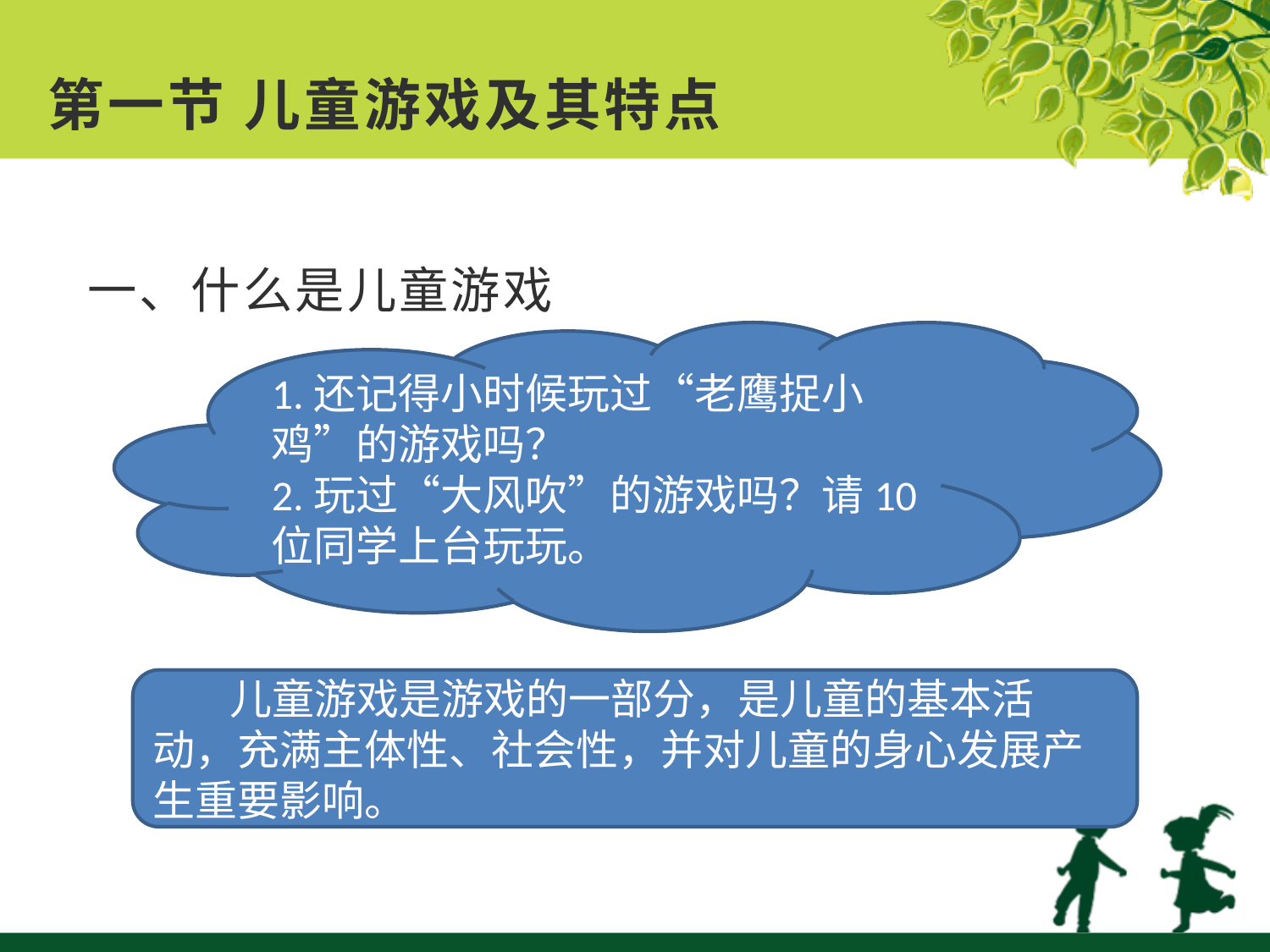

# 第一节 儿童游戏及其特点
一、什么是儿童游戏

1.还记得小时候玩过“老鹰捉小鸡”的游戏吗？
2.玩过“大风吹”的游戏吗？请10位同学上台玩玩。
       儿童游戏是游戏的一部分，是儿童的基本活动，充满主体性、社会性，并对儿童的身心发展产生重要影响。